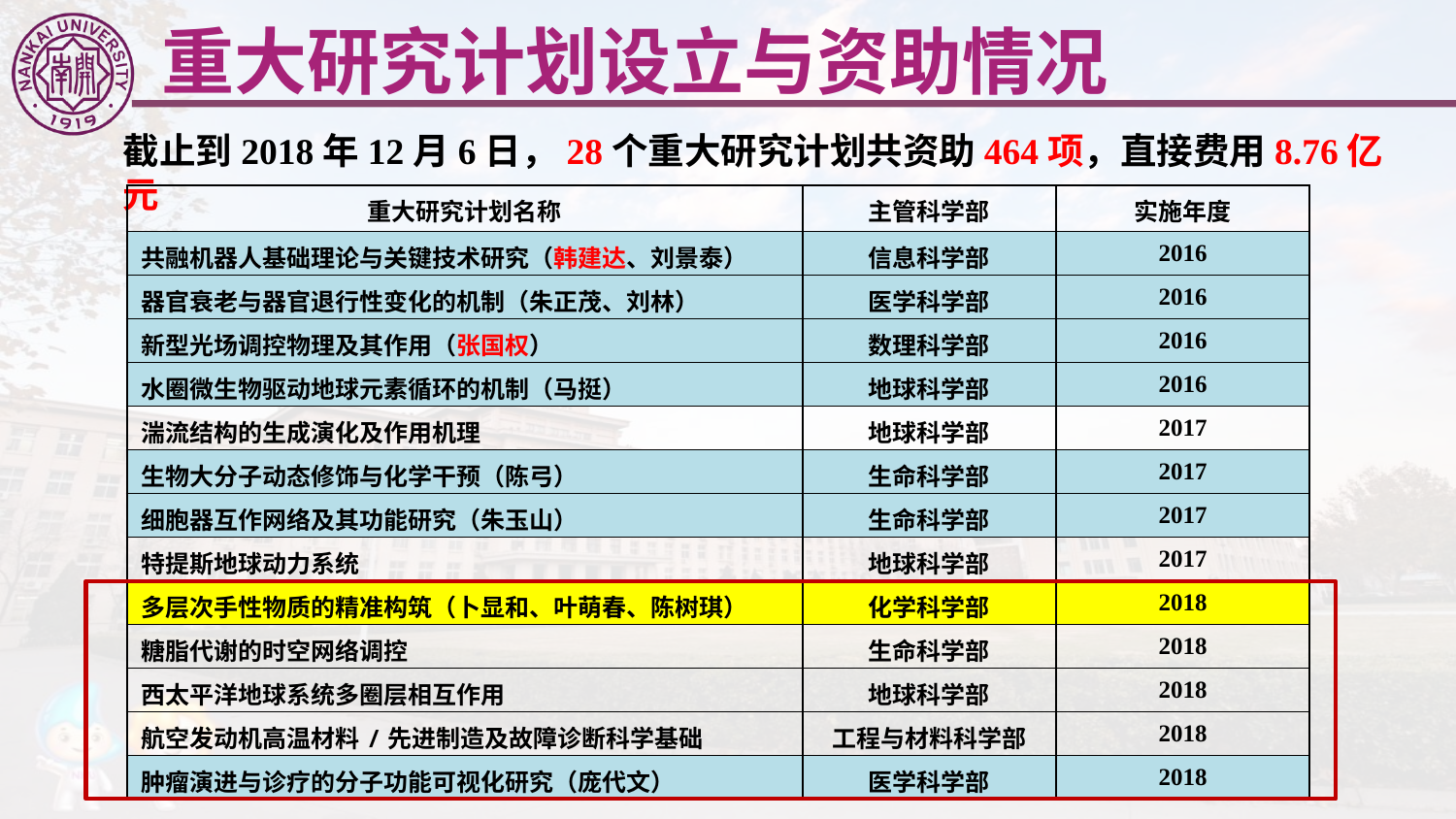

重大研究计划设立与资助情况
截止到2018年12月6日，28个重大研究计划共资助464项，直接费用8.76亿元
| 重大研究计划名称 | 主管科学部 | 实施年度 |
| --- | --- | --- |
| 共融机器人基础理论与关键技术研究（韩建达、刘景泰） | 信息科学部 | 2016 |
| 器官衰老与器官退行性变化的机制（朱正茂、刘林） | 医学科学部 | 2016 |
| 新型光场调控物理及其作用（张国权） | 数理科学部 | 2016 |
| 水圈微生物驱动地球元素循环的机制（马挺） | 地球科学部 | 2016 |
| 湍流结构的生成演化及作用机理 | 地球科学部 | 2017 |
| 生物大分子动态修饰与化学干预（陈弓） | 生命科学部 | 2017 |
| 细胞器互作网络及其功能研究（朱玉山） | 生命科学部 | 2017 |
| 特提斯地球动力系统 | 地球科学部 | 2017 |
| 多层次手性物质的精准构筑（卜显和、叶萌春、陈树琪） | 化学科学部 | 2018 |
| 糖脂代谢的时空网络调控 | 生命科学部 | 2018 |
| 西太平洋地球系统多圈层相互作用 | 地球科学部 | 2018 |
| 航空发动机高温材料/先进制造及故障诊断科学基础 | 工程与材料科学部 | 2018 |
| 肿瘤演进与诊疗的分子功能可视化研究（庞代文） | 医学科学部 | 2018 |